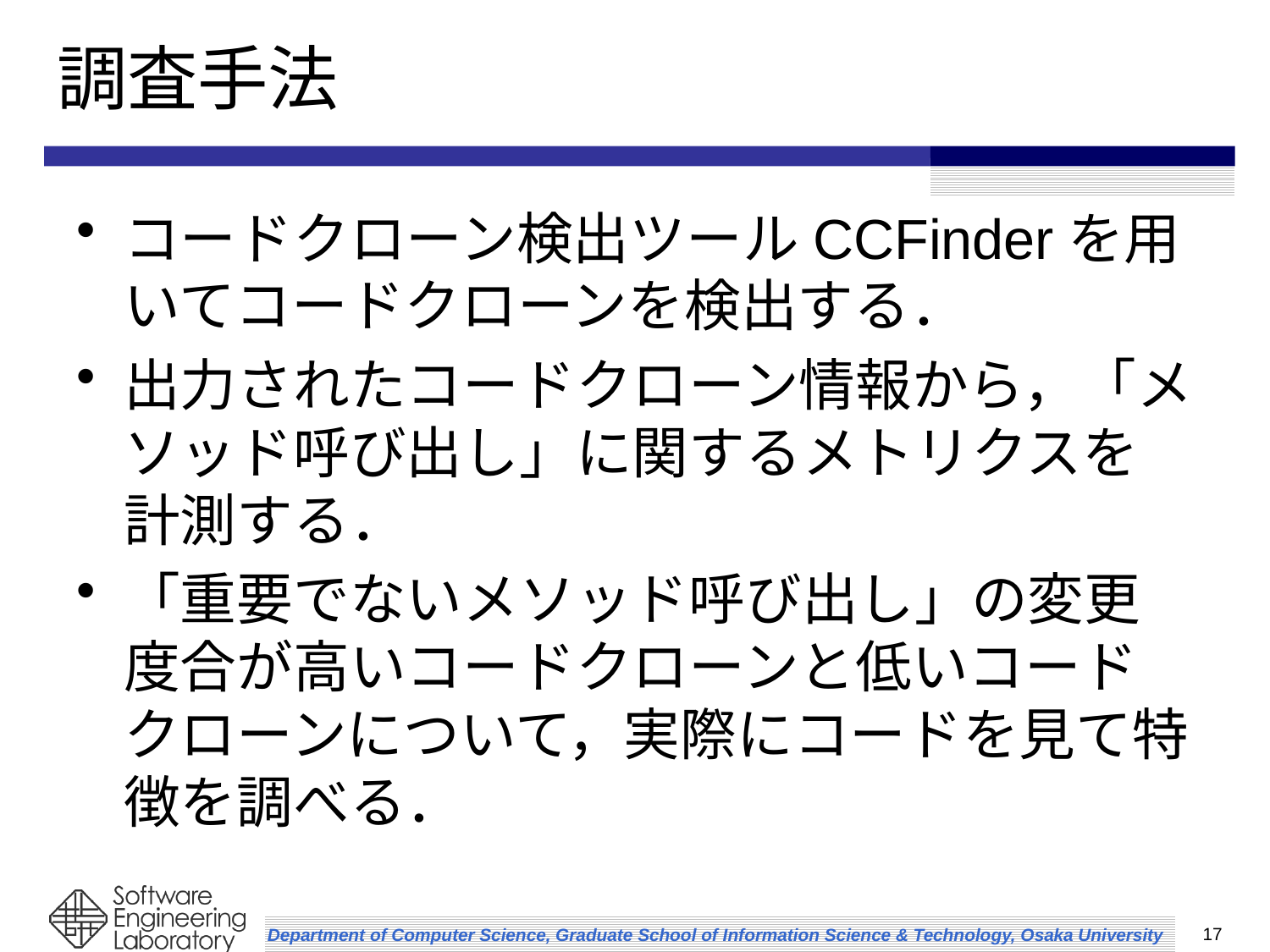

# 調査手法
コードクローン検出ツールCCFinderを用いてコードクローンを検出する．
出力されたコードクローン情報から，「メソッド呼び出し」に関するメトリクスを計測する．
「重要でないメソッド呼び出し」の変更度合が高いコードクローンと低いコードクローンについて，実際にコードを見て特徴を調べる．

17